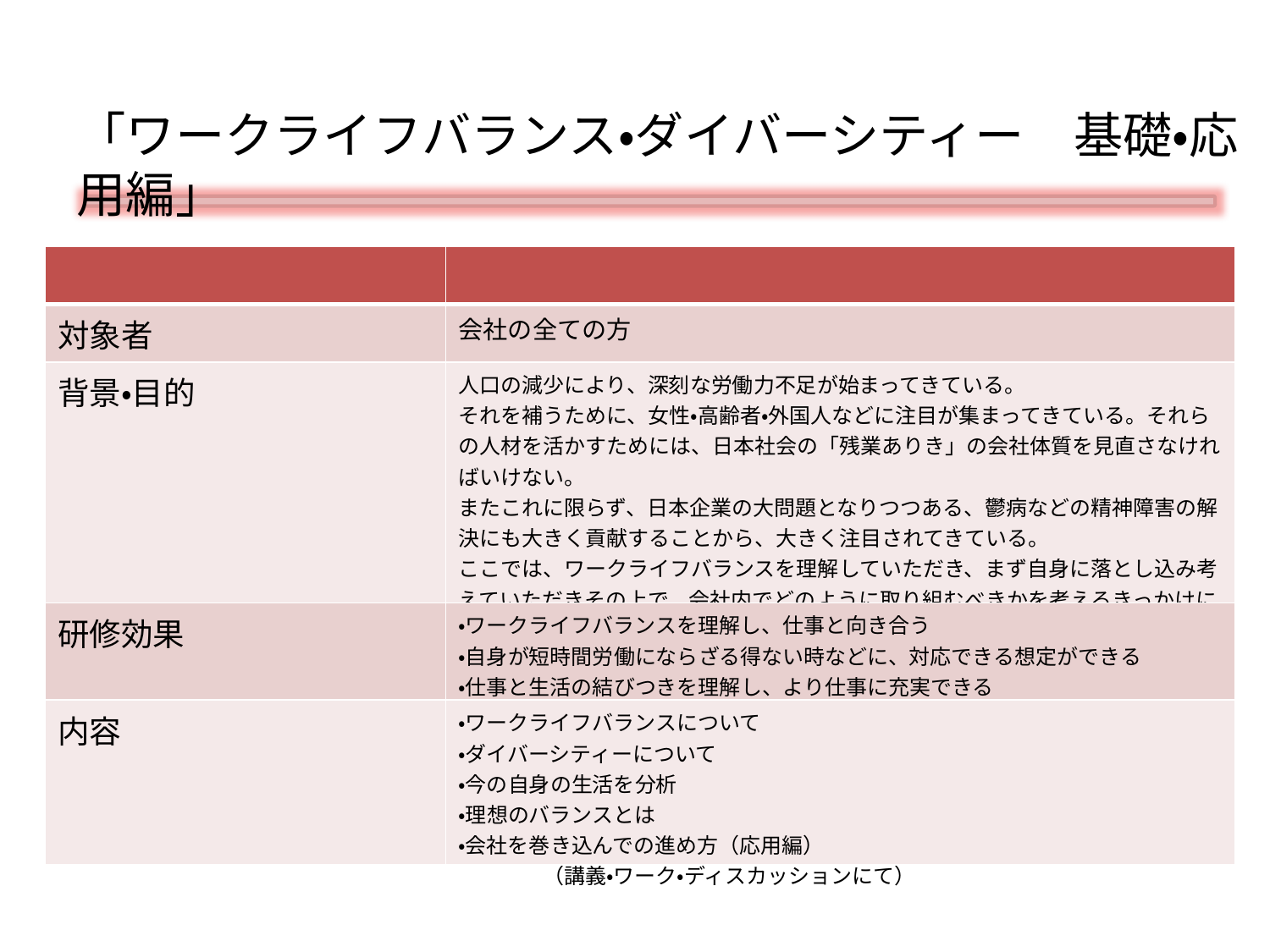

「ワークライフバランス・ダイバーシティー　基礎・応用編」

|  |  |
| --- | --- |
| 対象者 | 会社の全ての方 |
| 背景・目的 | 人口の減少により、深刻な労働力不足が始まってきている。 それを補うために、女性・高齢者・外国人などに注目が集まってきている。それらの人材を活かすためには、日本社会の「残業ありき」の会社体質を見直さなければいけない。 またこれに限らず、日本企業の大問題となりつつある、鬱病などの精神障害の解決にも大きく貢献することから、大きく注目されてきている。 ここでは、ワークライフバランスを理解していただき、まず自身に落とし込み考えていただきその上で、会社内でどのように取り組むべきかを考えるきっかけにしていただきます。 |
| 研修効果 | ・ワークライフバランスを理解し、仕事と向き合う ・自身が短時間労働にならざる得ない時などに、対応できる想定ができる ・仕事と生活の結びつきを理解し、より仕事に充実できる |
| 内容 | ・ワークライフバランスについて ・ダイバーシティーについて ・今の自身の生活を分析 ・理想のバランスとは　 ・会社を巻き込んでの進め方（応用編） 　　　　（講義・ワーク・ディスカッションにて） |